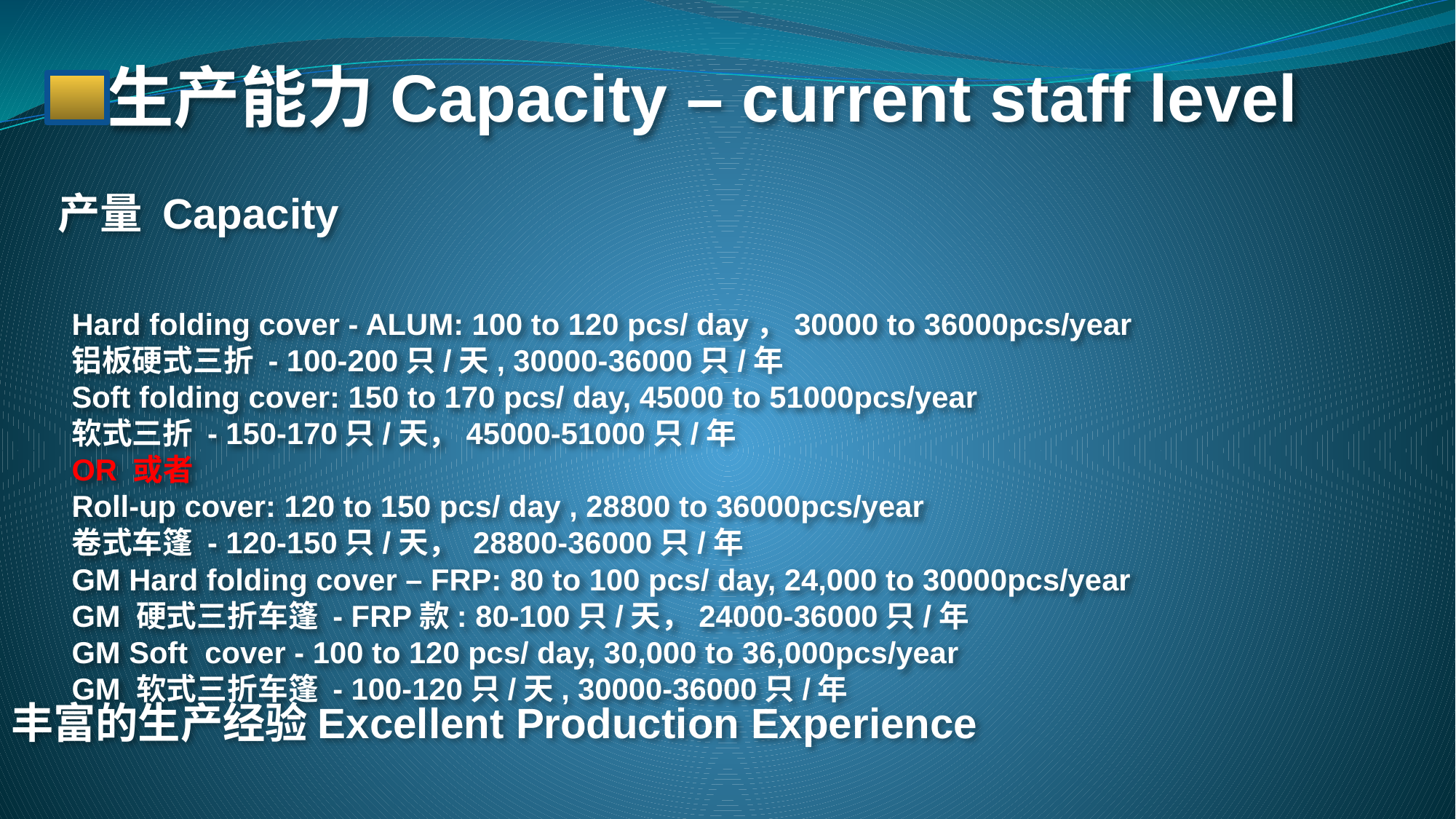

# 生产能力Capacity – current staff level

产量 Capacity
Hard folding cover - ALUM: 100 to 120 pcs/ day，30000 to 36000pcs/year
铝板硬式三折 - 100-200只/天, 30000-36000只/年
Soft folding cover: 150 to 170 pcs/ day, 45000 to 51000pcs/year
软式三折 - 150-170只/天，45000-51000只/年
OR 或者
Roll-up cover: 120 to 150 pcs/ day , 28800 to 36000pcs/year
卷式车篷 - 120-150只/天， 28800-36000只/年
GM Hard folding cover – FRP: 80 to 100 pcs/ day, 24,000 to 30000pcs/year
GM 硬式三折车篷 - FRP款: 80-100只/天，24000-36000只/年
GM Soft  cover - 100 to 120 pcs/ day, 30,000 to 36,000pcs/year
GM 软式三折车篷 - 100-120只/天, 30000-36000只/年

丰富的生产经验Excellent Production Experience